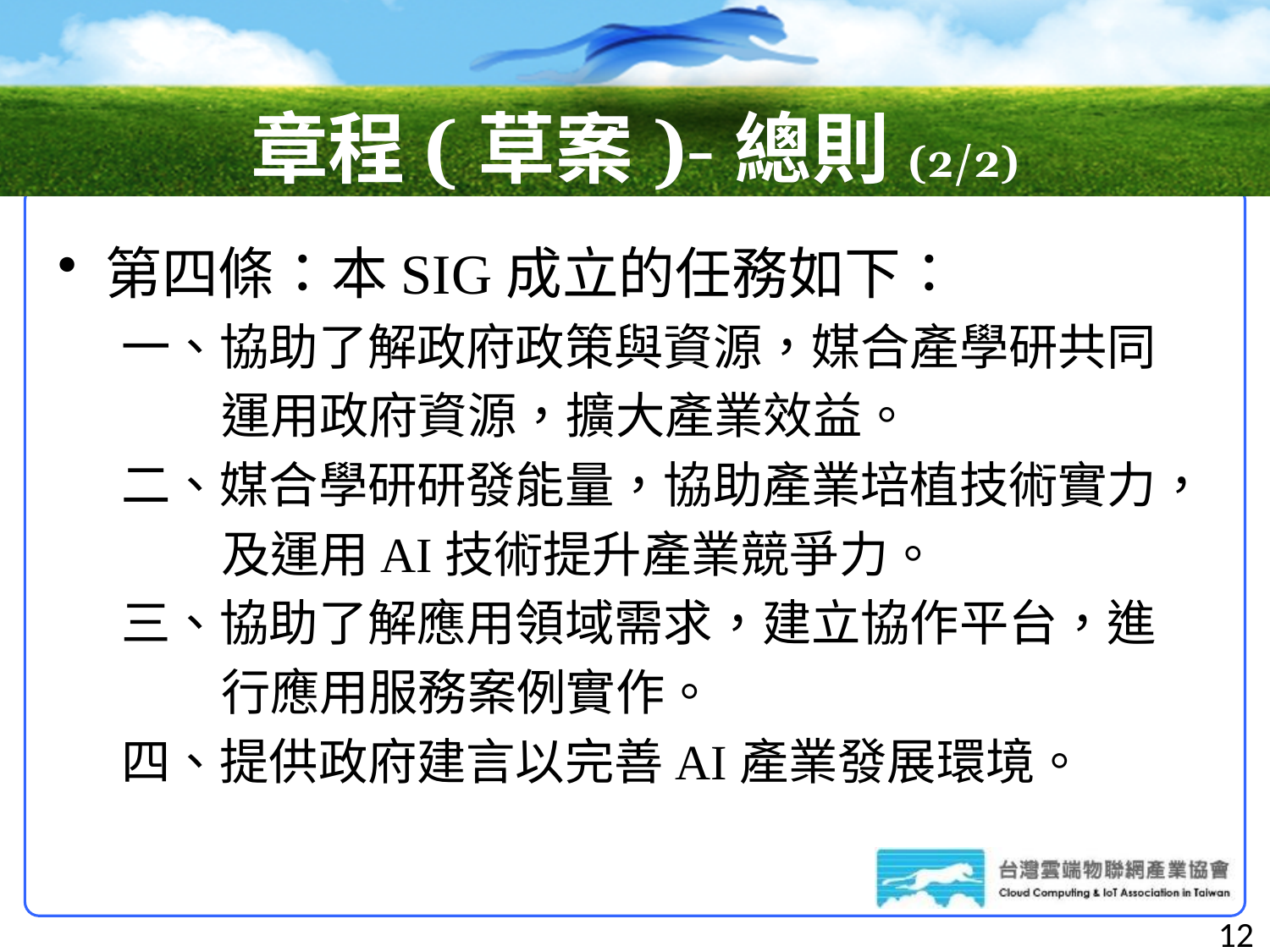

# 章程(草案)-總則(2/2)
第四條：本SIG成立的任務如下：
一、協助了解政府政策與資源，媒合產學研共同
        運用政府資源，擴大產業效益。
二、媒合學研研發能量，協助產業培植技術實力，
        及運用AI技術提升產業競爭力。
三、協助了解應用領域需求，建立協作平台，進
        行應用服務案例實作。
四、提供政府建言以完善AI產業發展環境。